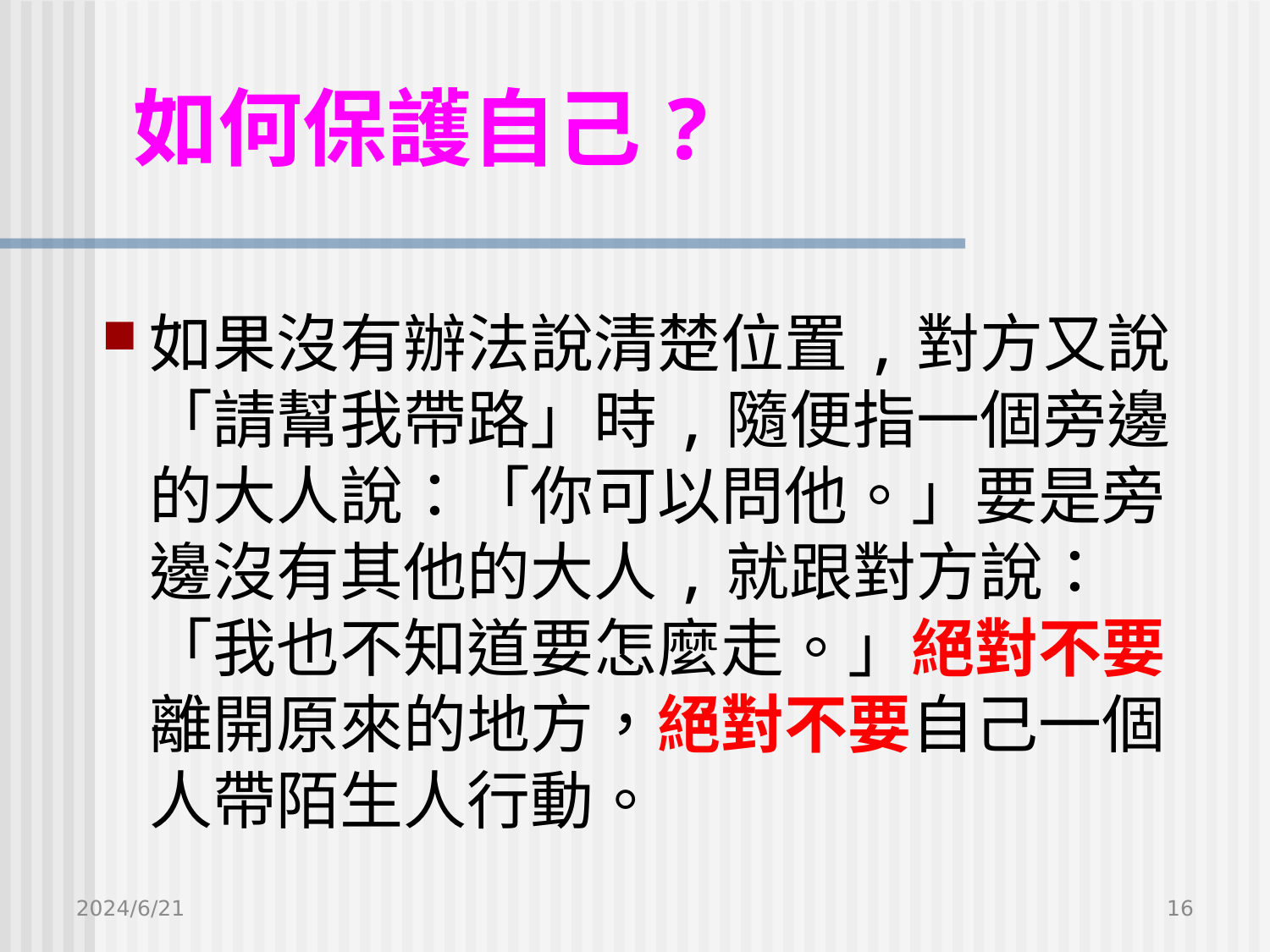

# 如何保護自己?
如果沒有辦法說清楚位置,對方又說「請幫我帶路」時,隨便指一個旁邊的大人說：「你可以問他。」要是旁邊沒有其他的大人,就跟對方說：「我也不知道要怎麼走。」絕對不要離開原來的地方，絕對不要自己一個人帶陌生人行動。

2024/6/21
16